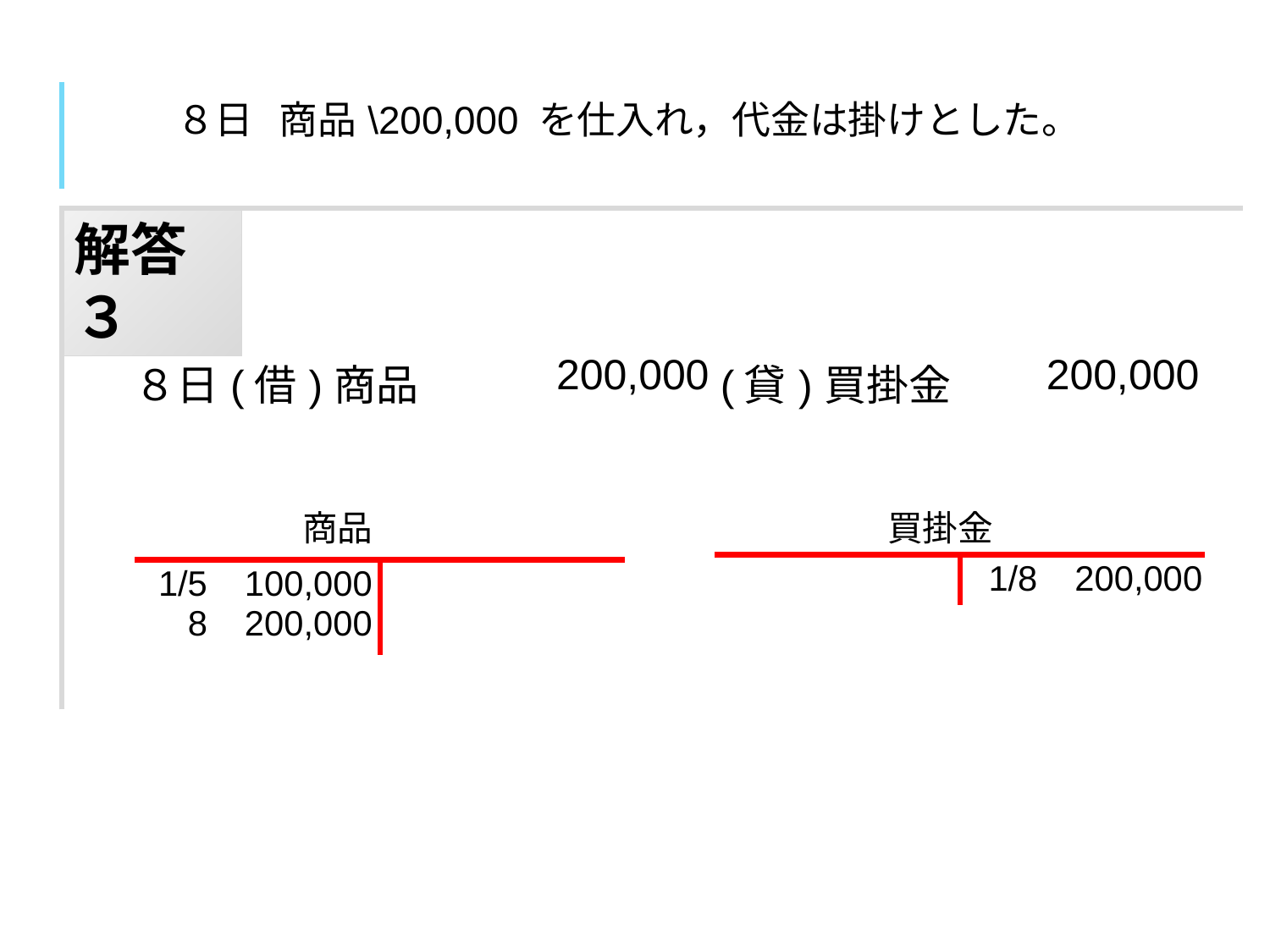

| ８日 | 商品\200,000 を仕入れ，代金は掛けとした。 |
| --- | --- |
解答３

| ８日 | (借) | 商品 | 200,000 | (貸) | 買掛金 | 200,000 |
| --- | --- | --- | --- | --- | --- | --- |
商品
1/5
 100,000
買掛金
 1/8
 200,000
 8
 200,000